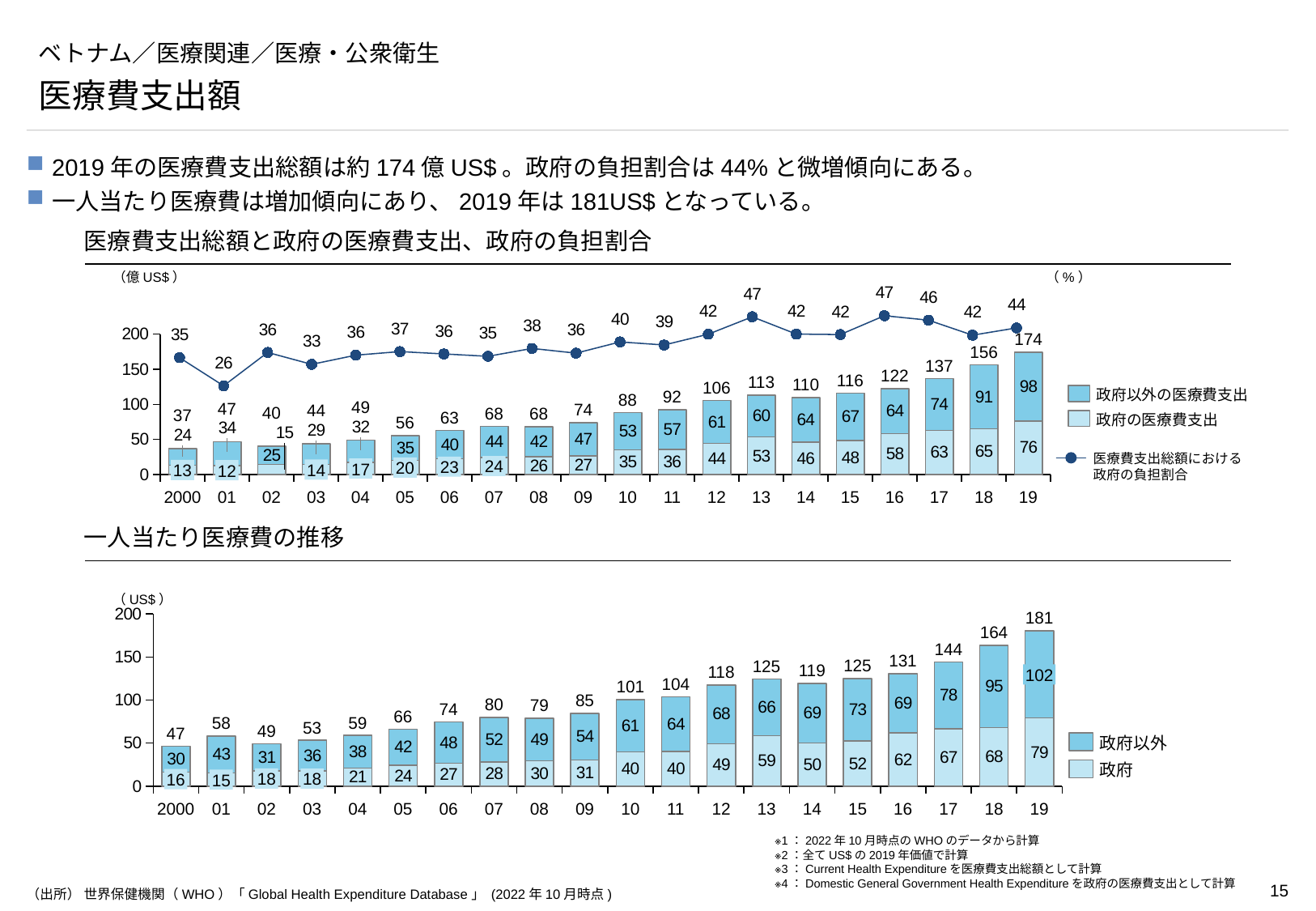

# ベトナム／医療関連／医療・公衆衛生
医療費支出額
2019年の医療費支出総額は約174億US$。政府の負担割合は44%と微増傾向にある。
一人当たり医療費は増加傾向にあり、2019年は181US$となっている。
医療費支出総額と政府の医療費支出、政府の負担割合

### Chart

| Category |  |
|---|---|
（億US$）
（%）

### Chart

| Category |  |  |
|---|---|---|
174
156
137
122
116
113
110
106
政府以外の医療費支出

92
88
49
47
74
44
40
68
68
37
63
政府の医療費支出

56
医療費支出総額における
政府の負担割合

24
23
20
17
14
13
12
2000
01
02
03
04
05
06
07
08
09
10
11
12
13
14
15
16
17
18
19
一人当たり医療費の推移
（US$）

### Chart

| Category |  |  |
|---|---|---|
181
164
144
131
125
125
119
118
102
104
101
85
80
79
74
66
59
58
53
49
47
政府以外

政府

18
18
16
15
2000
01
02
03
04
05
06
07
08
09
10
11
12
13
14
15
16
17
18
19
※1：2022年10月時点のWHOのデータから計算
※2：全てUS$の2019年価値で計算
※3：Current Health Expenditureを医療費支出総額として計算
※4：Domestic General Government Health Expenditureを政府の医療費支出として計算
（出所） 世界保健機関（WHO）「Global Health Expenditure Database」 (2022年10月時点)